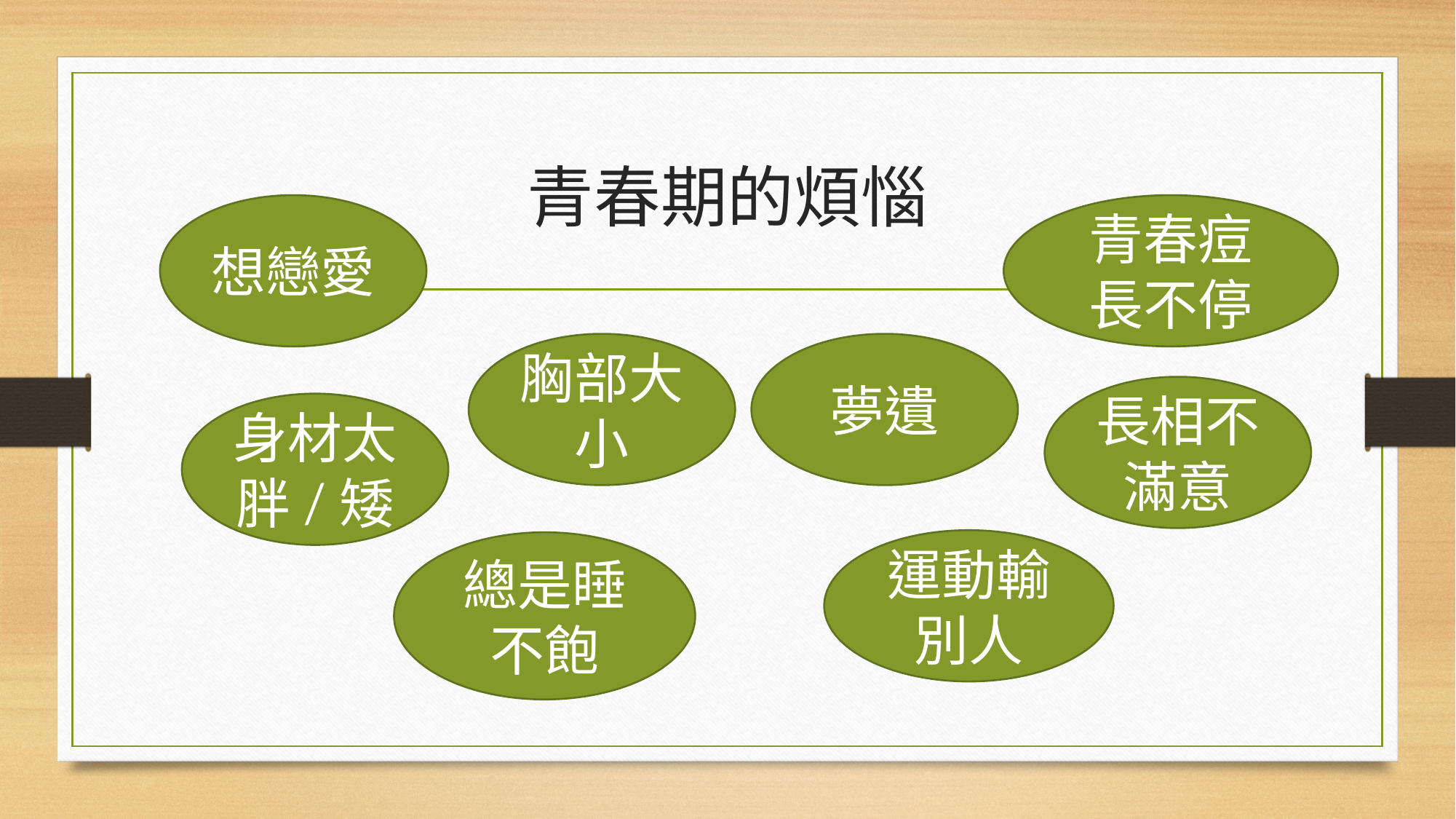

# 青春期的煩惱
青春痘長不停
想戀愛

胸部大小
夢遺
長相不滿意
身材太胖/矮
運動輸別人
總是睡不飽